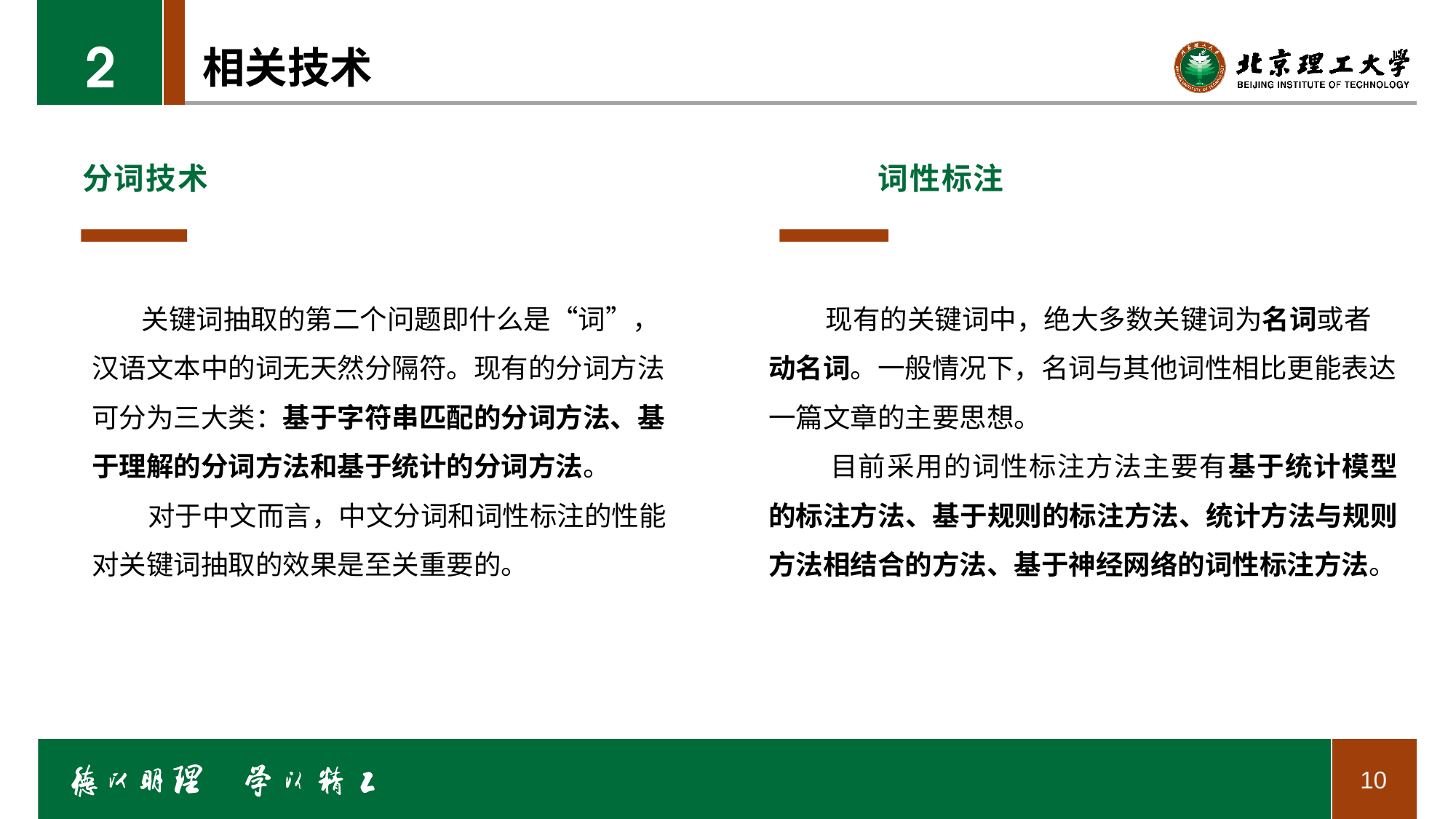

2
# 相关技术
分词技术

词性标注

       关键词抽取的第二个问题即什么是“词”，汉语文本中的词无天然分隔符。现有的分词方法可分为三大类：基于字符串匹配的分词方法、基于理解的分词方法和基于统计的分词方法。
        对于中文而言，中文分词和词性标注的性能对关键词抽取的效果是至关重要的。
   现有的关键词中，绝大多数关键词为名词或者动名词。一般情况下，名词与其他词性相比更能表达一篇文章的主要思想。
   目前采用的词性标注方法主要有基于统计模型的标注方法、基于规则的标注方法、统计方法与规则方法相结合的方法、基于神经网络的词性标注方法。